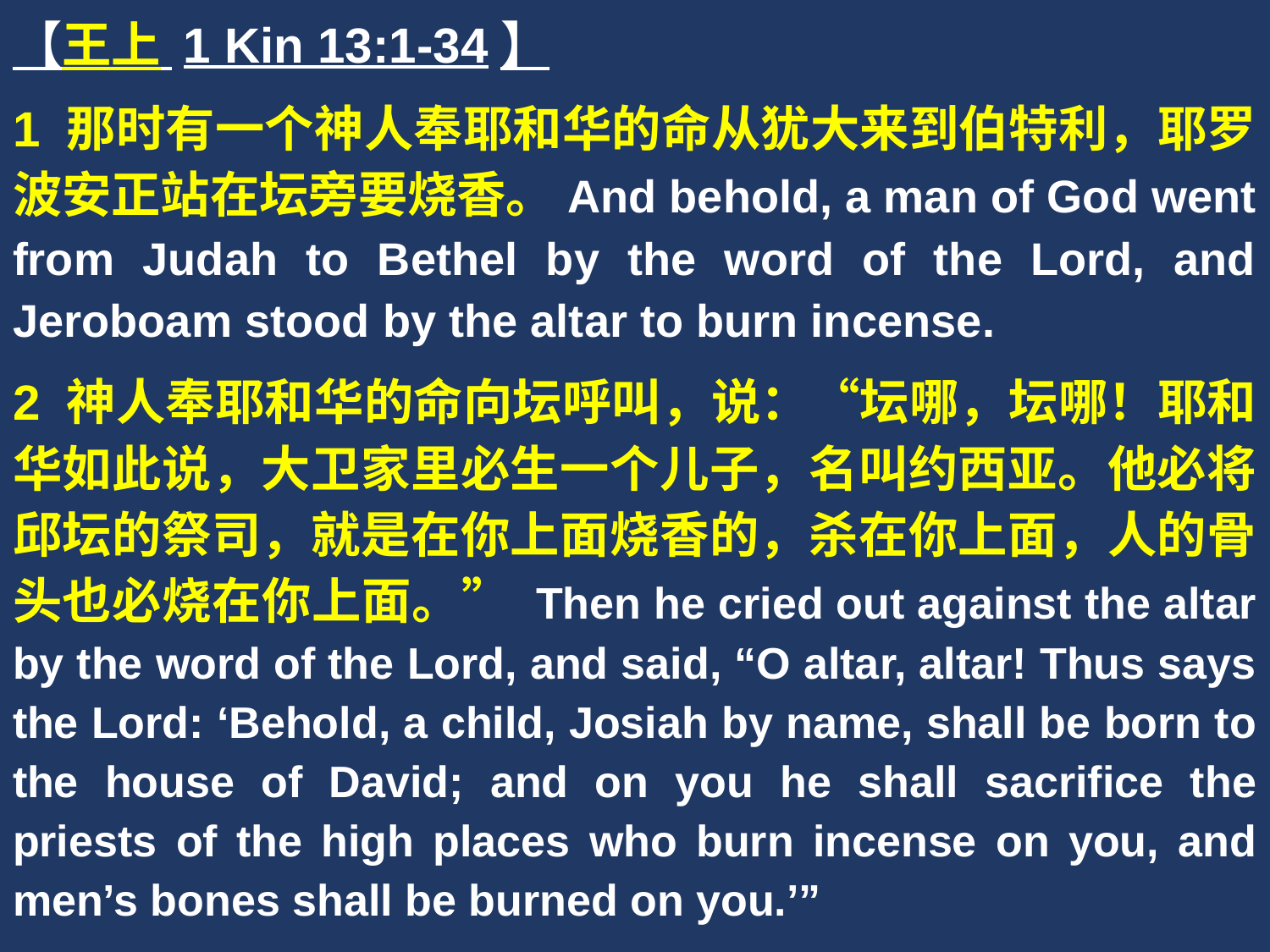

【王上 1 Kin 13:1-34】
1 那时有一个神人奉耶和华的命从犹大来到伯特利，耶罗波安正站在坛旁要烧香。And behold, a man of God went from Judah to Bethel by the word of the Lord, and Jeroboam stood by the altar to burn incense.
2 神人奉耶和华的命向坛呼叫，说：“坛哪，坛哪！耶和华如此说，大卫家里必生一个儿子，名叫约西亚。他必将邱坛的祭司，就是在你上面烧香的，杀在你上面，人的骨头也必烧在你上面。” Then he cried out against the altar by the word of the Lord, and said, “O altar, altar! Thus says the Lord: ‘Behold, a child, Josiah by name, shall be born to the house of David; and on you he shall sacrifice the priests of the high places who burn incense on you, and men’s bones shall be burned on you.’”